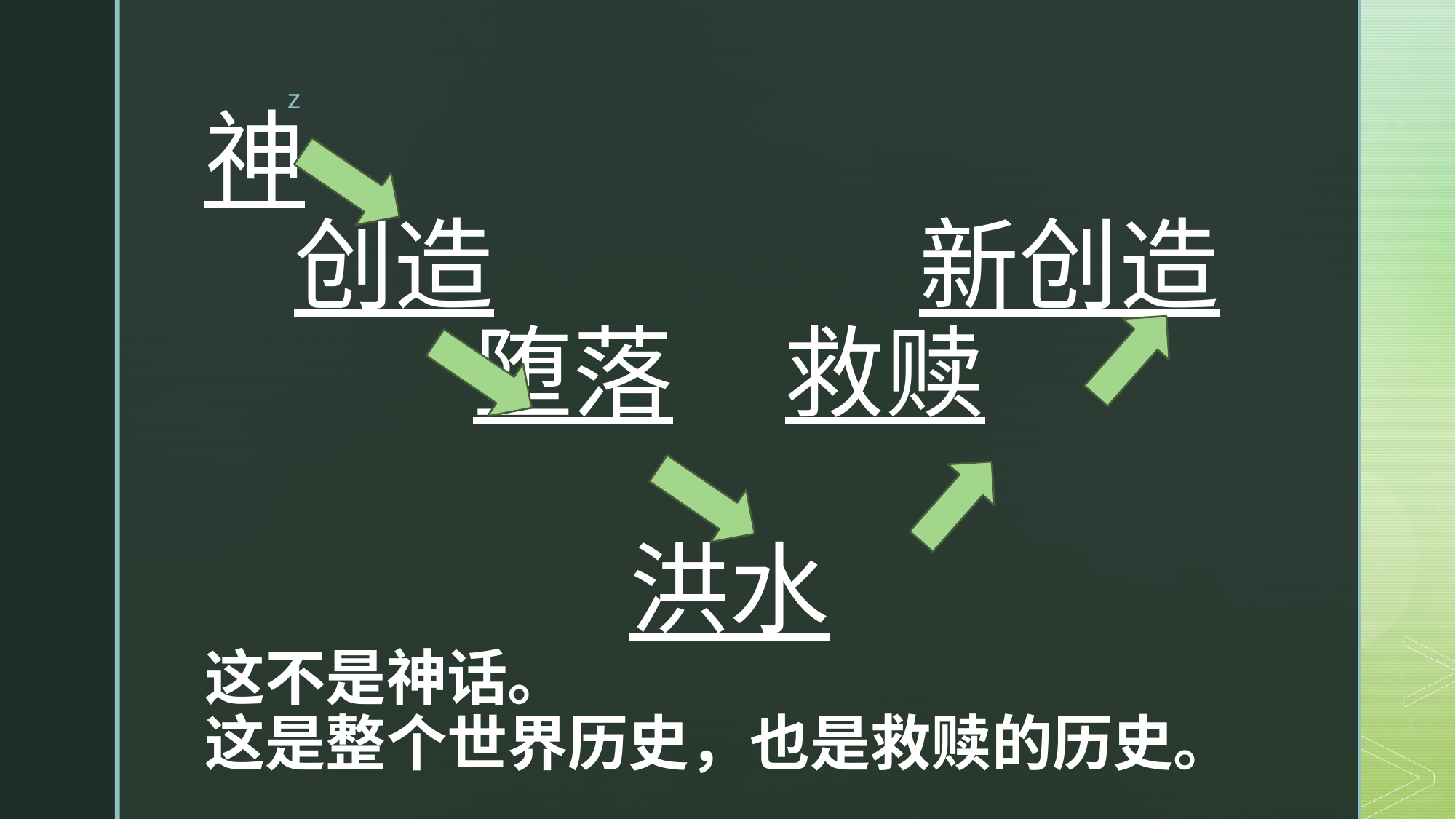

# 神 创造                   新创造 堕落     救赎 洪水 这不是神话。 这是整个世界历史，也是救赎的历史。